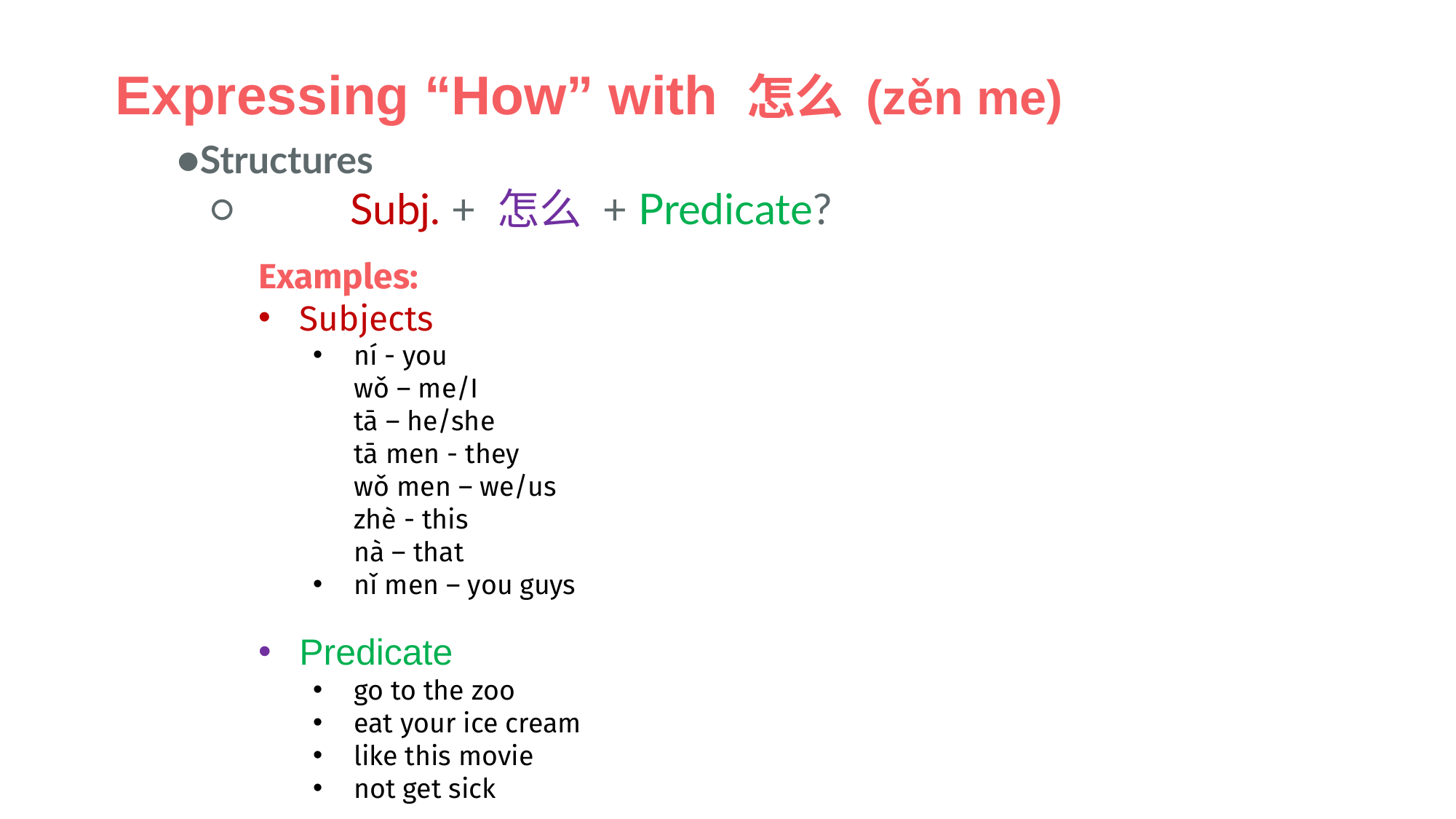

# Expressing “How” with 怎么 (zěn me)
Structures
	 Subj. + 怎么 + Predicate?
Examples:
Subjects
ní - you
wǒ – me/I
tā – he/she
tā men - they
wǒ men – we/us
zhè - this
nà – that
nǐ men – you guys

Predicate
go to the zoo
eat your ice cream
like this movie
not get sick